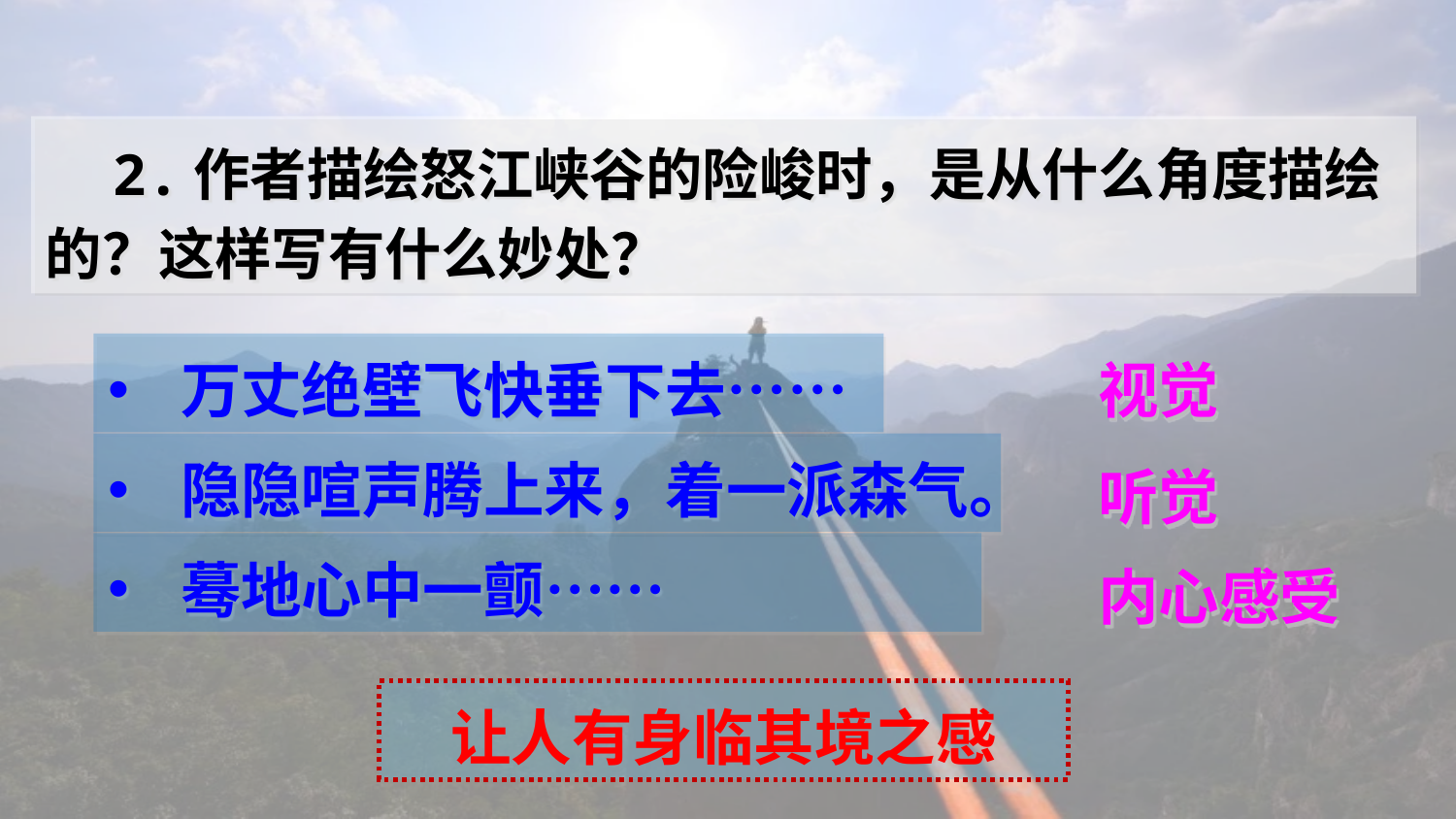

2.作者描绘怒江峡谷的险峻时，是从什么角度描绘的？这样写有什么妙处？
视觉
万丈绝壁飞快垂下去……
隐隐喧声腾上来，着一派森气。
听觉
内心感受
蓦地心中一颤……
让人有身临其境之感